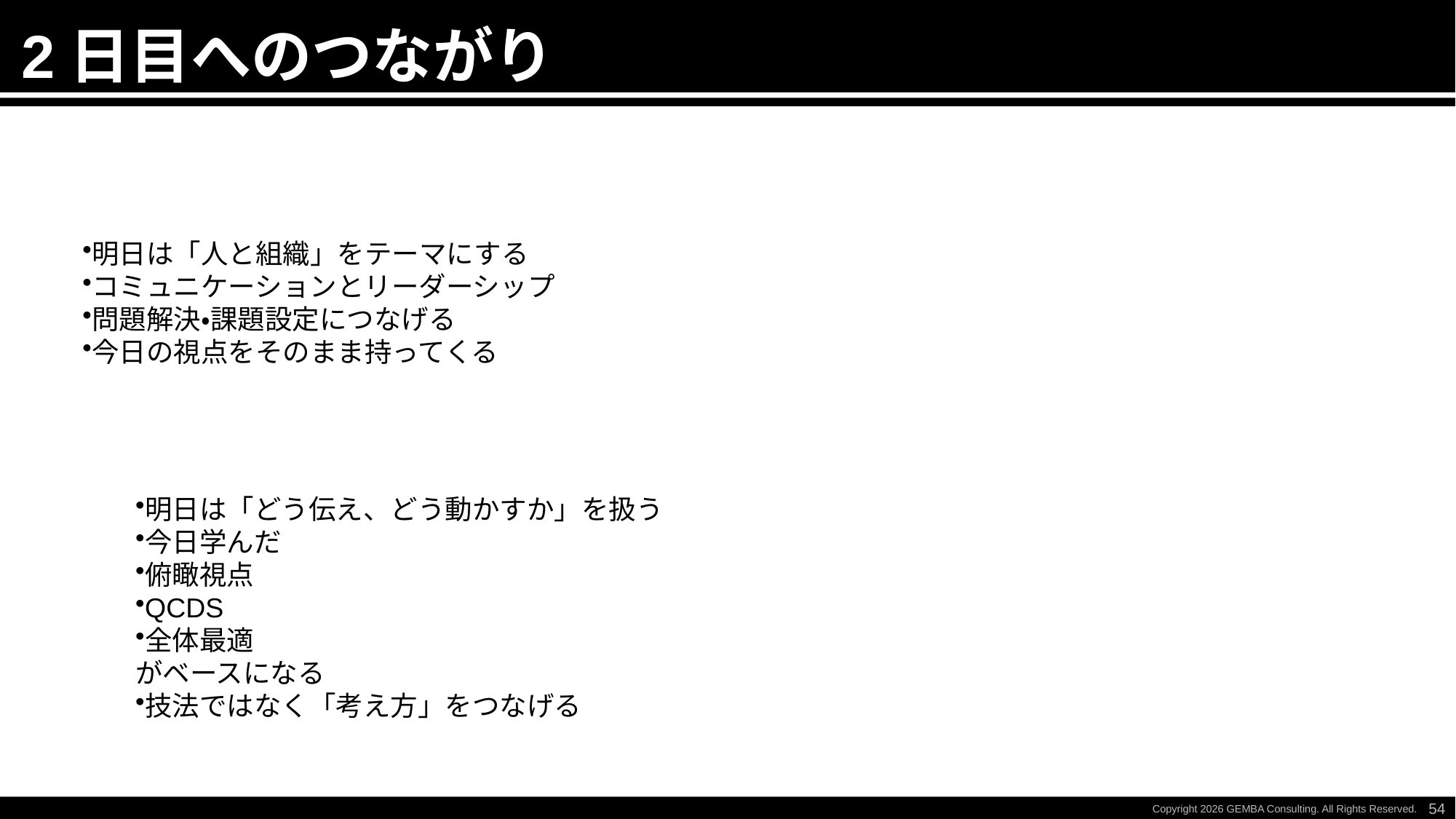

2日目へのつながり
明日は「人と組織」をテーマにする
コミュニケーションとリーダーシップ
問題解決・課題設定につなげる
今日の視点をそのまま持ってくる
明日は「どう伝え、どう動かすか」を扱う
今日学んだ
俯瞰視点
QCDS
全体最適
がベースになる
技法ではなく「考え方」をつなげる
54